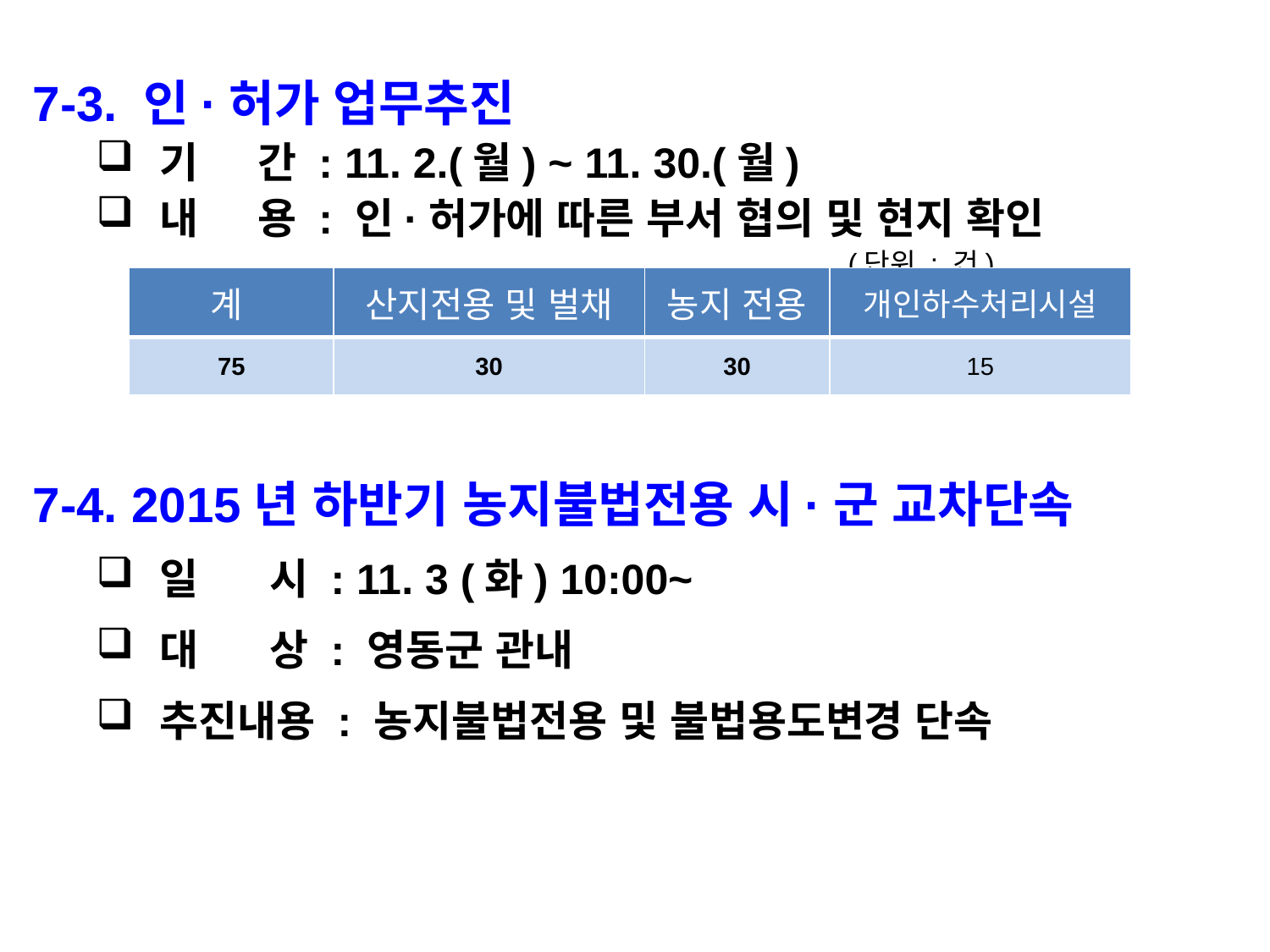

7-3. 인·허가 업무추진
기     간 : 11. 2.(월) ~ 11. 30.(월)
내     용 : 인·허가에 따른 부서 협의 및 현지 확인
                                                                                                (단위 : 건)

| 계 | 산지전용 및 벌채 | 농지 전용 | 개인하수처리시설 |
| --- | --- | --- | --- |
| 75 | 30 | 30 | 15 |

7-4. 2015년 하반기 농지불법전용 시·군 교차단속
일      시 : 11. 3 (화) 10:00~
대      상 : 영동군 관내
추진내용 : 농지불법전용 및 불법용도변경 단속